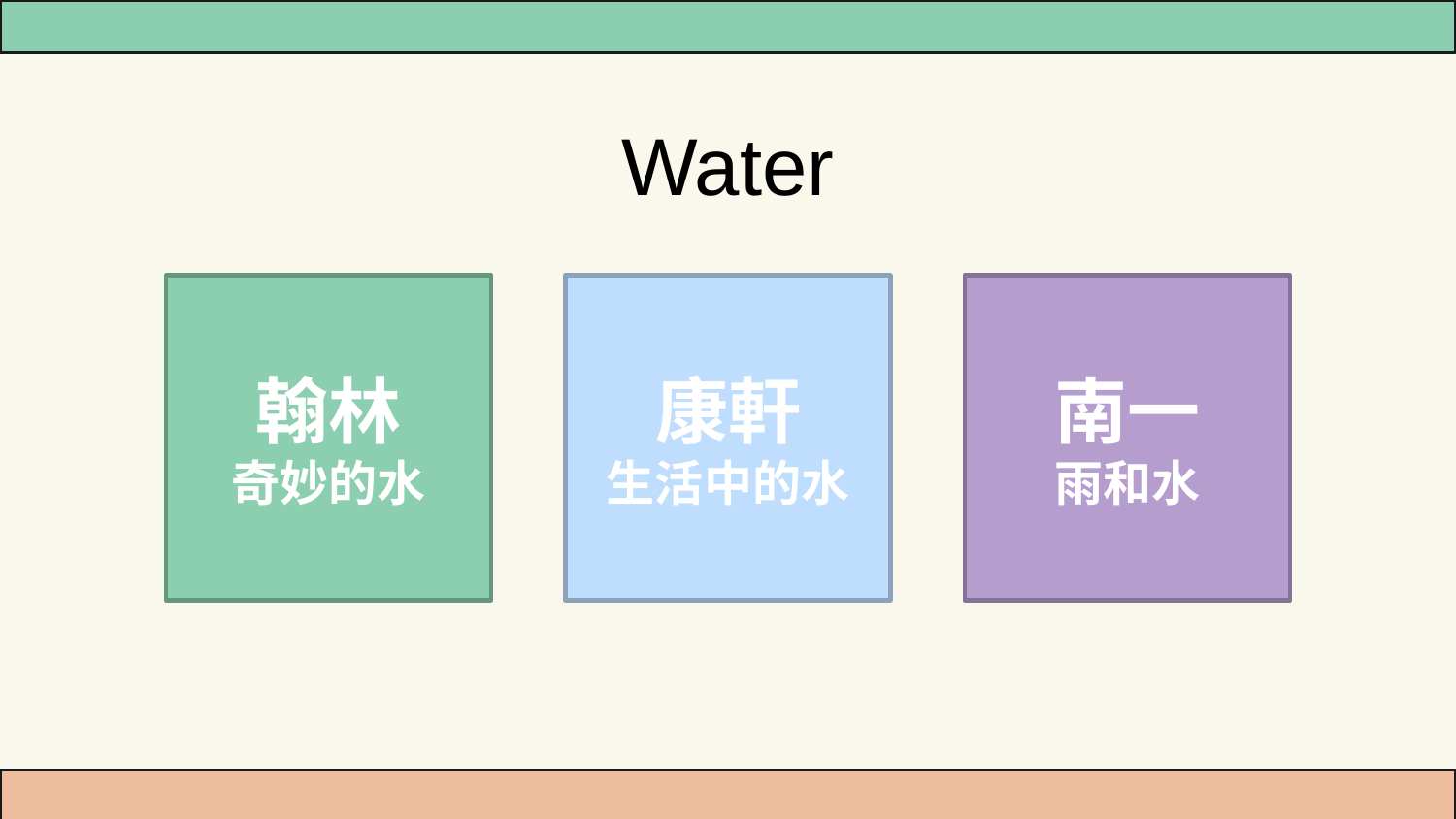

# Water
康軒
生活中的水
南一
雨和水
翰林
奇妙的水